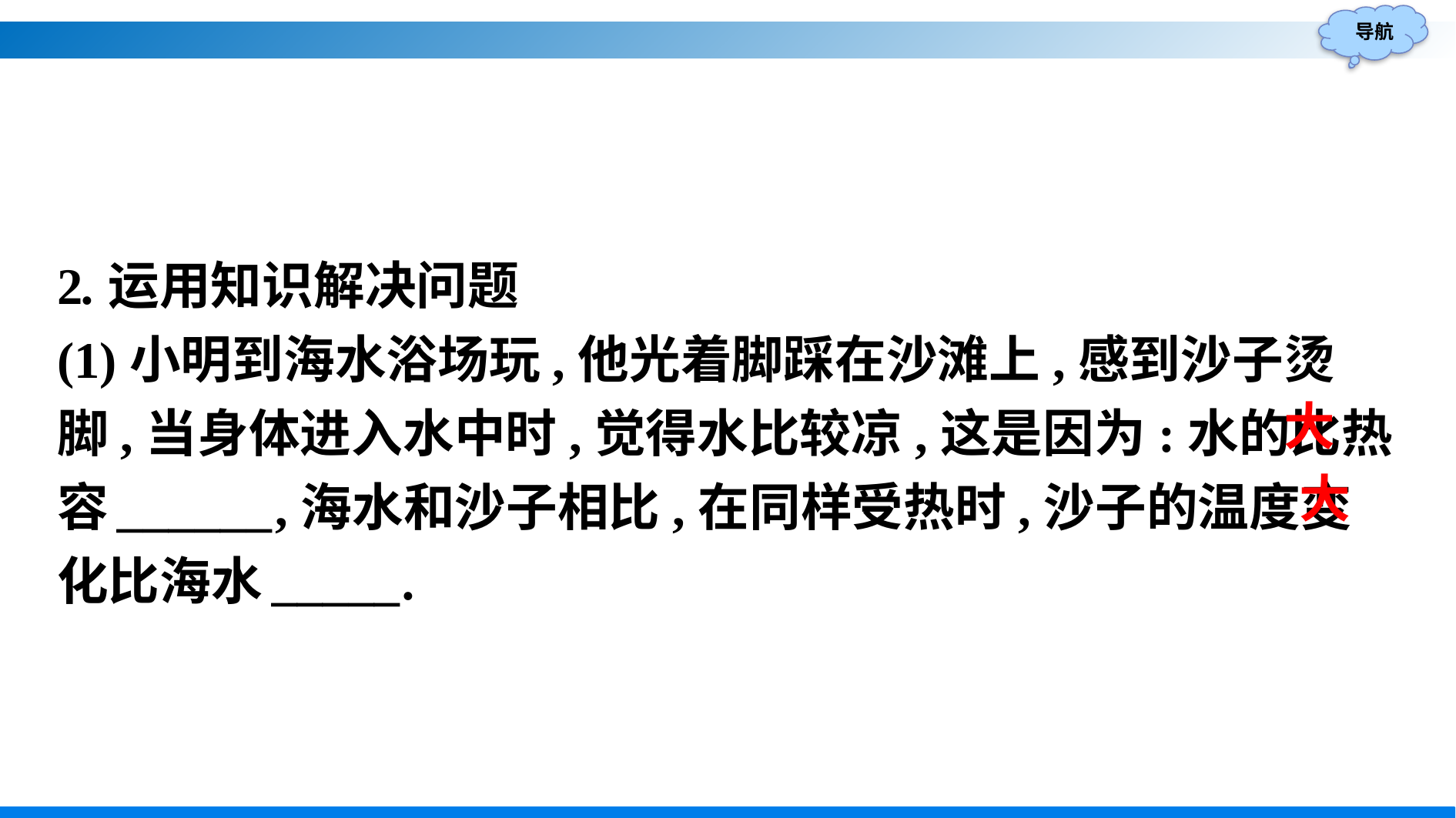

2.运用知识解决问题
(1)小明到海水浴场玩,他光着脚踩在沙滩上,感到沙子烫脚,当身体进入水中时,觉得水比较凉,这是因为:水的比热容______,海水和沙子相比,在同样受热时,沙子的温度变化比海水_____.
大
大